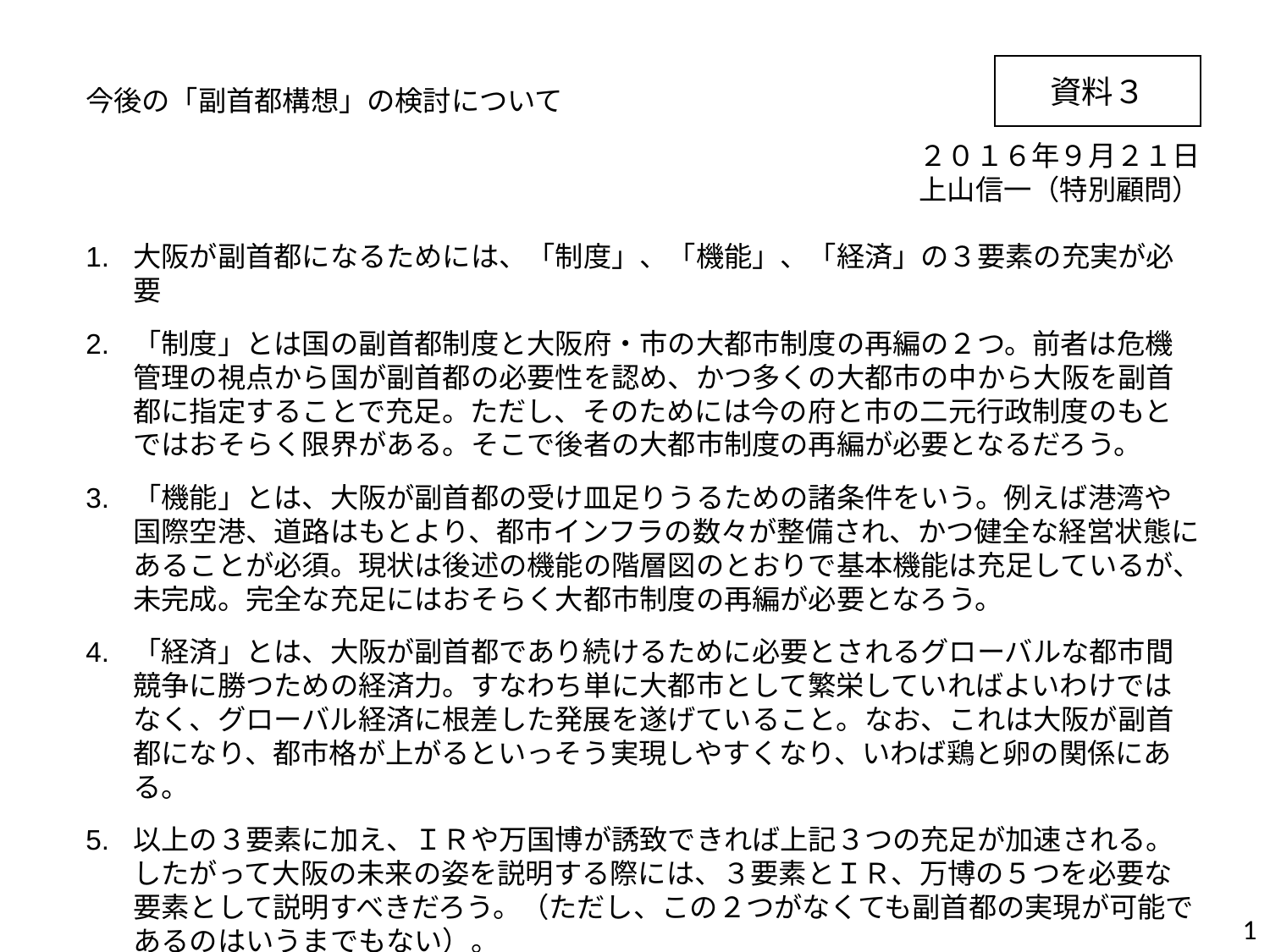

資料３
今後の「副首都構想」の検討について

２０１６年９月２１日
上山信一（特別顧問）

大阪が副首都になるためには、「制度」、「機能」、「経済」の３要素の充実が必要

「制度」とは国の副首都制度と大阪府・市の大都市制度の再編の２つ。前者は危機管理の視点から国が副首都の必要性を認め、かつ多くの大都市の中から大阪を副首都に指定することで充足。ただし、そのためには今の府と市の二元行政制度のもとではおそらく限界がある。そこで後者の大都市制度の再編が必要となるだろう。

「機能」とは、大阪が副首都の受け皿足りうるための諸条件をいう。例えば港湾や国際空港、道路はもとより、都市インフラの数々が整備され、かつ健全な経営状態にあることが必須。現状は後述の機能の階層図のとおりで基本機能は充足しているが、未完成。完全な充足にはおそらく大都市制度の再編が必要となろう。

「経済」とは、大阪が副首都であり続けるために必要とされるグローバルな都市間競争に勝つための経済力。すなわち単に大都市として繁栄していればよいわけではなく、グローバル経済に根差した発展を遂げていること。なお、これは大阪が副首都になり、都市格が上がるといっそう実現しやすくなり、いわば鶏と卵の関係にある。

以上の３要素に加え、ＩＲや万国博が誘致できれば上記３つの充足が加速される。したがって大阪の未来の姿を説明する際には、３要素とＩＲ、万博の５つを必要な要素として説明すべきだろう。（ただし、この２つがなくても副首都の実現が可能であるのはいうまでもない）。
1